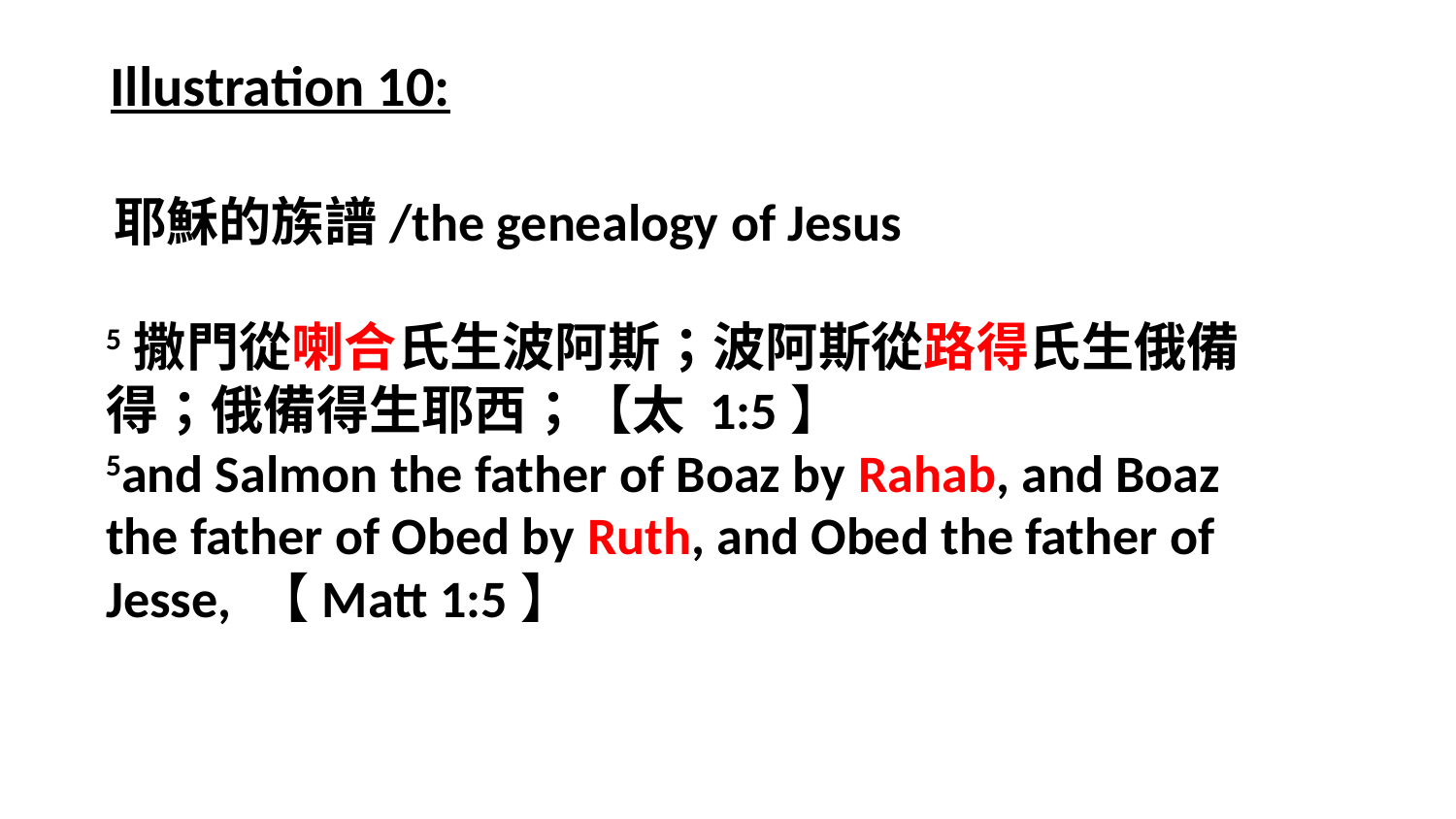

Illustration 10:
耶穌的族譜/the genealogy of Jesus
5撒門從喇合氏生波阿斯；波阿斯從路得氏生俄備得；俄備得生耶西；【太 1:5】
5and Salmon the father of Boaz by Rahab, and Boaz the father of Obed by Ruth, and Obed the father of Jesse, 【Matt 1:5】